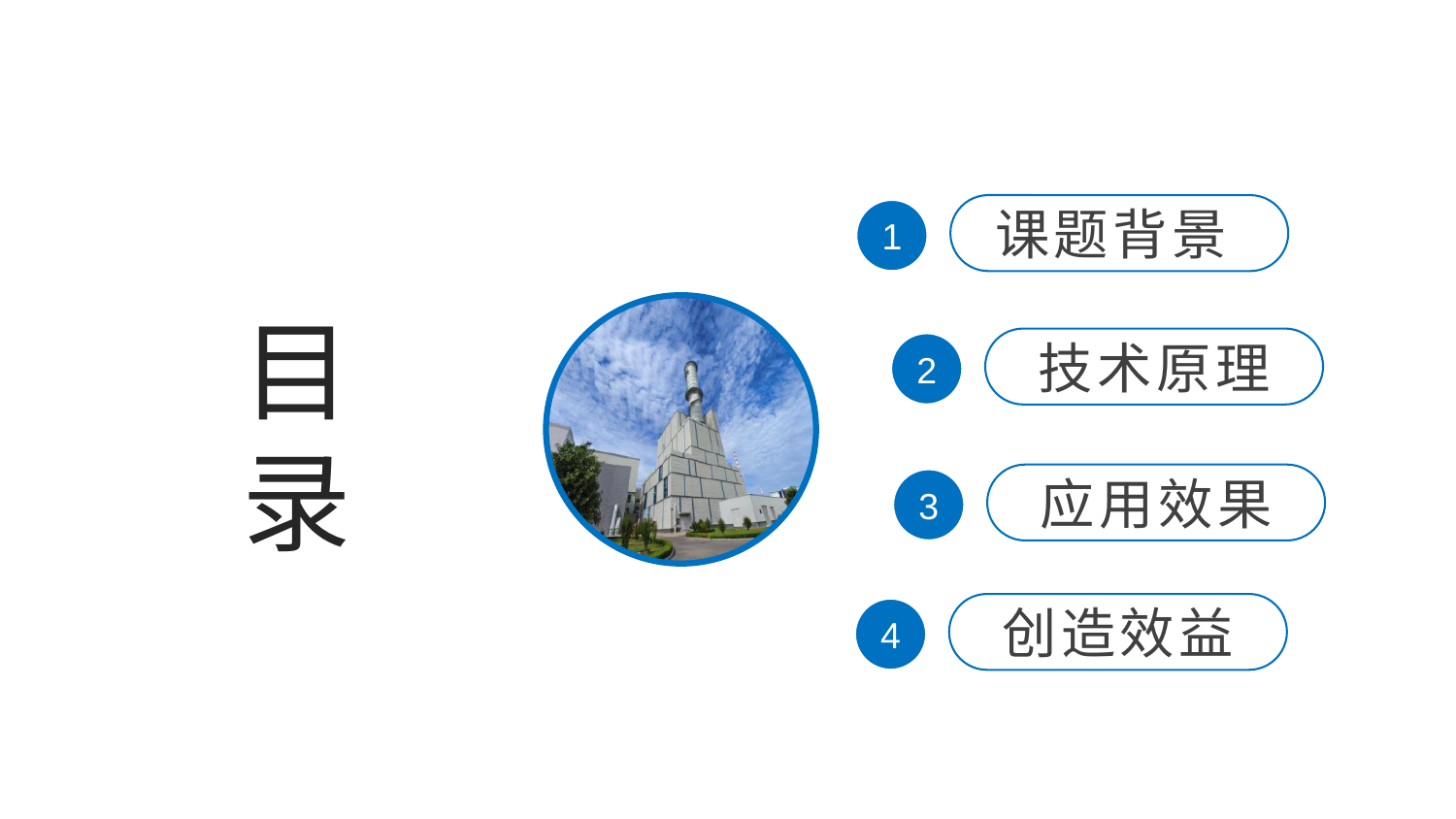

课题背景
1

目录
技术原理
2
应用效果
3
创造效益
4